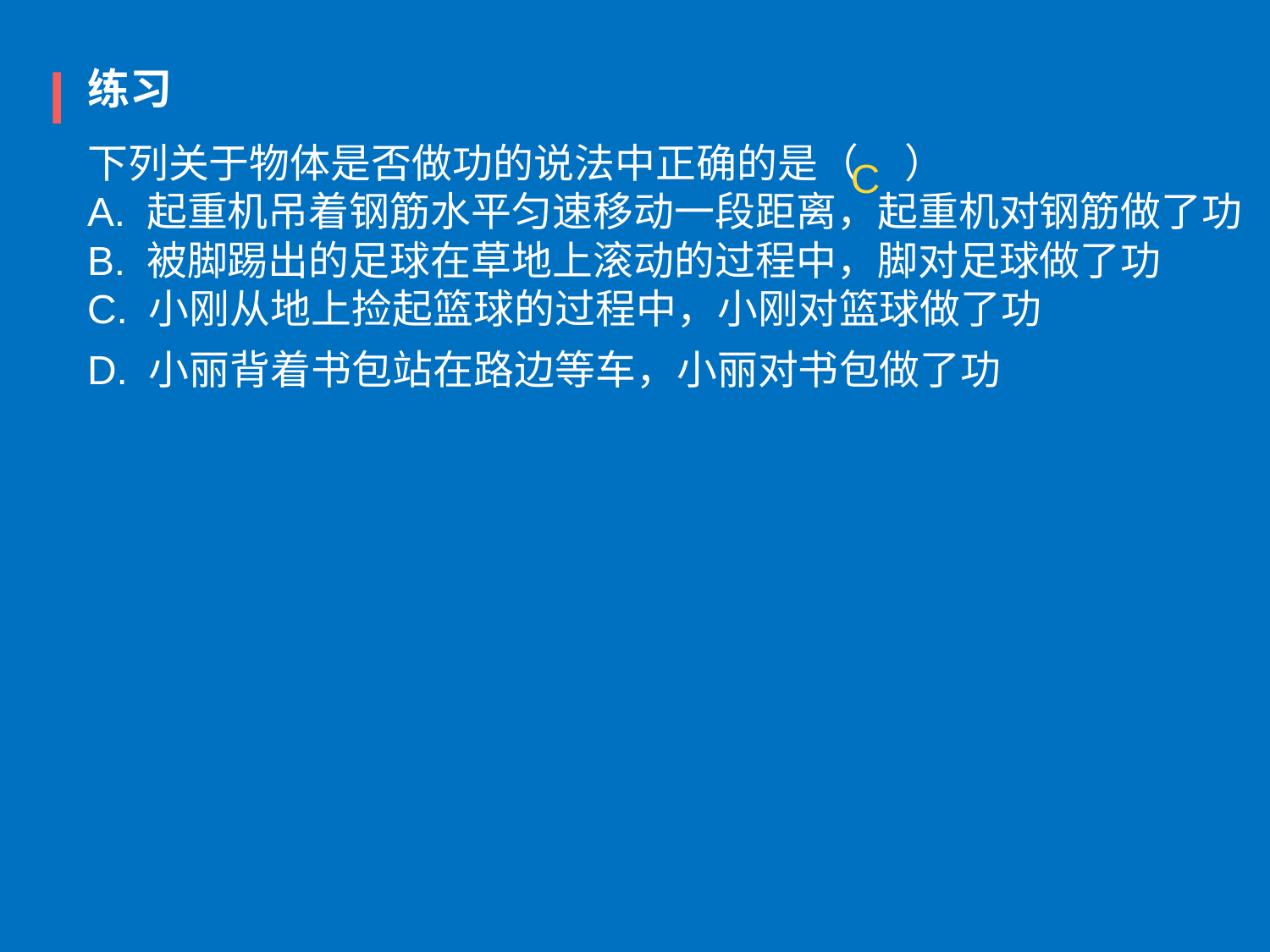

练习

下列关于物体是否做功的说法中正确的是（     ）
A. 起重机吊着钢筋水平匀速移动一段距离，起重机对钢筋做了功
B. 被脚踢出的足球在草地上滚动的过程中，脚对足球做了功
C. 小刚从地上捡起篮球的过程中，小刚对篮球做了功
D. 小丽背着书包站在路边等车，小丽对书包做了功
C